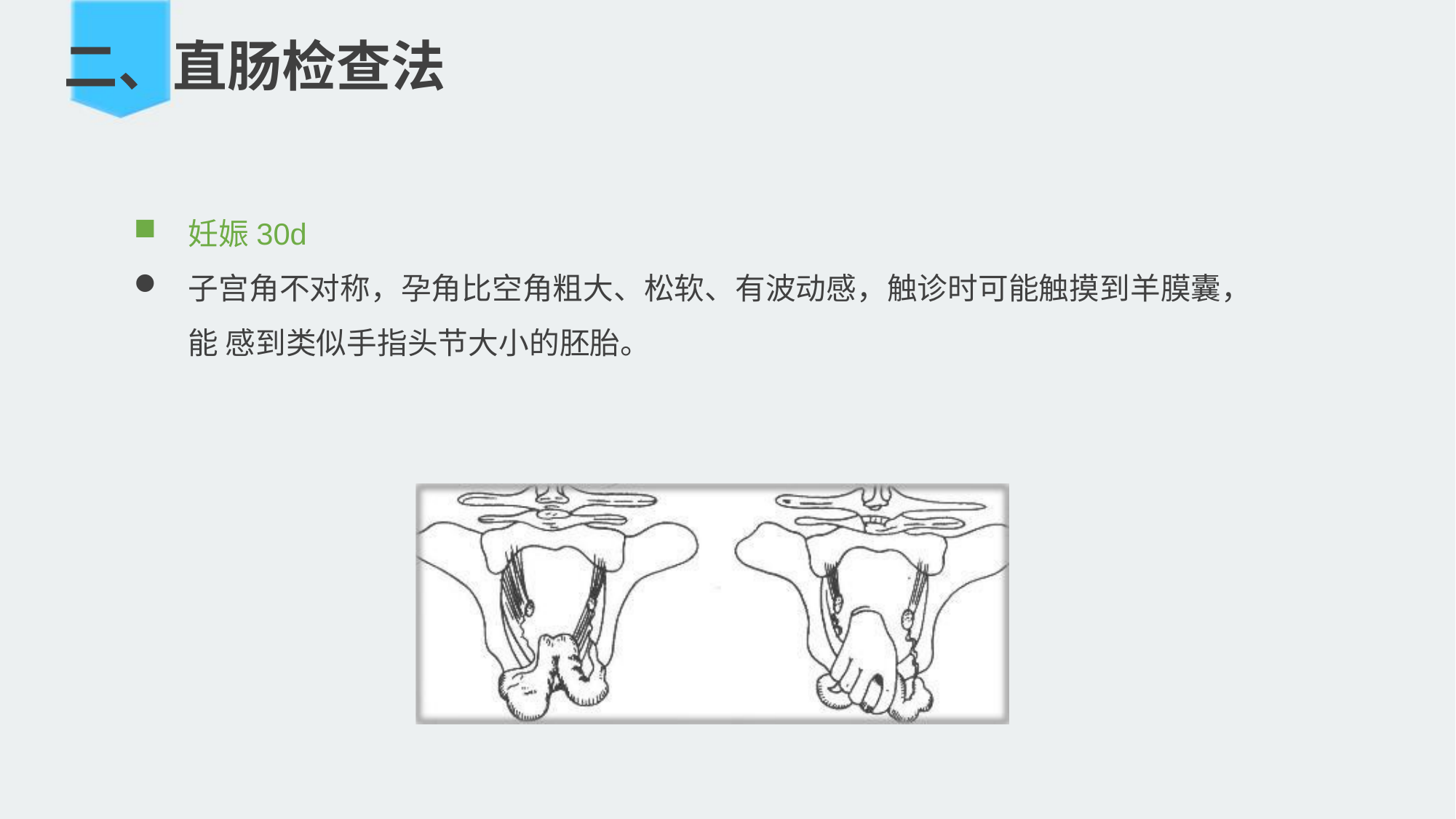

二、直肠检查法
#
妊娠30d
子宫角不对称，孕角比空角粗大、松软、有波动感，触诊时可能触摸到羊膜囊，能 感到类似手指头节大小的胚胎。